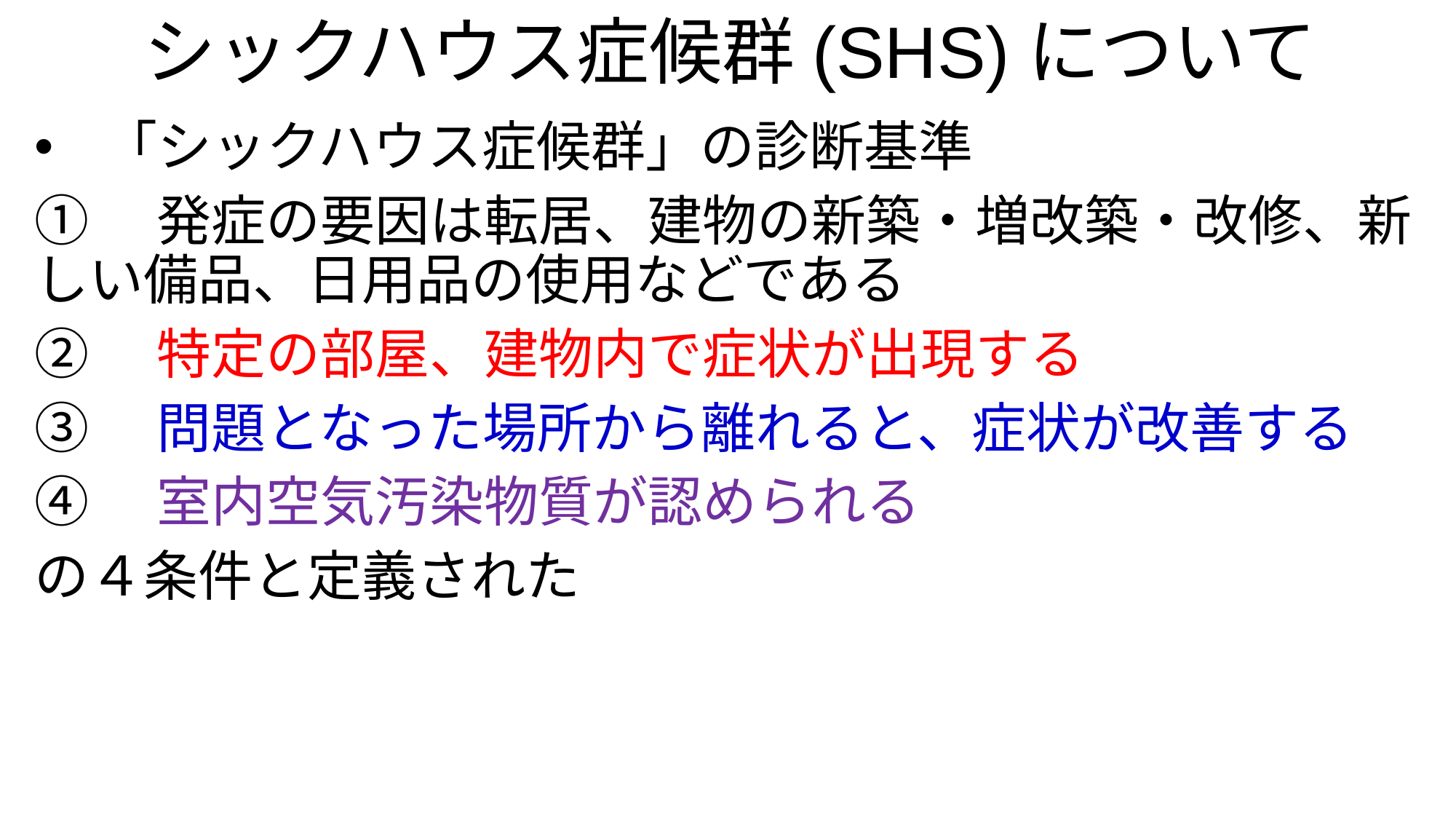

# シックハウス症候群(SHS)について
「シックハウス症候群」の診断基準
①　発症の要因は転居、建物の新築・増改築・改修、新しい備品、日用品の使用などである
②　特定の部屋、建物内で症状が出現する
③　問題となった場所から離れると、症状が改善する
④　室内空気汚染物質が認められる
の４条件と定義された